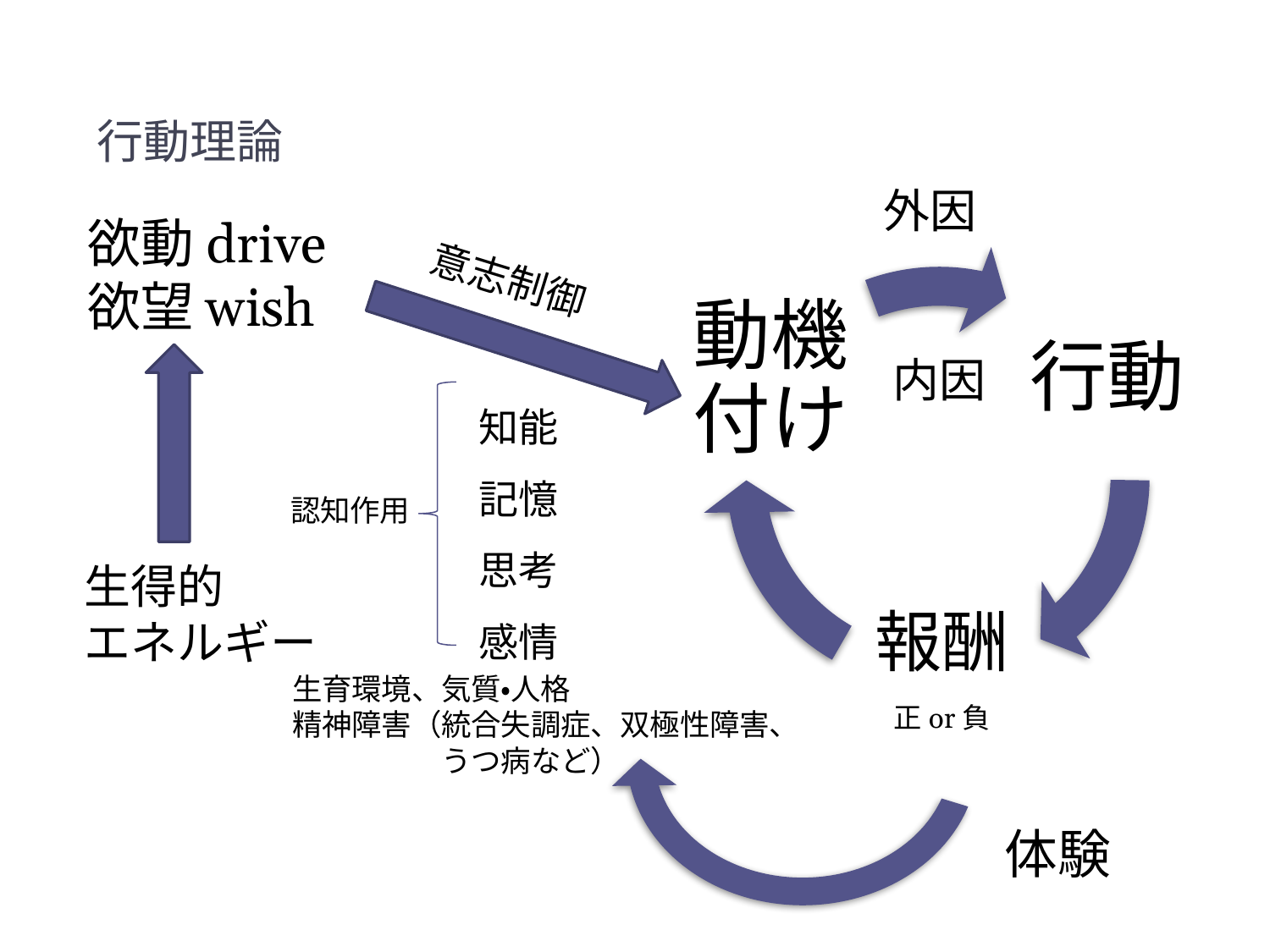

# 行動理論
外因
欲動drive
欲望wish
行動
報酬
正or負
動機付け
意志制御

内因
知能
記憶
思考
感情

認知作用
生得的
エネルギー

生育環境、気質・人格
精神障害（統合失調症、双極性障害、
　　　　　うつ病など）
体験